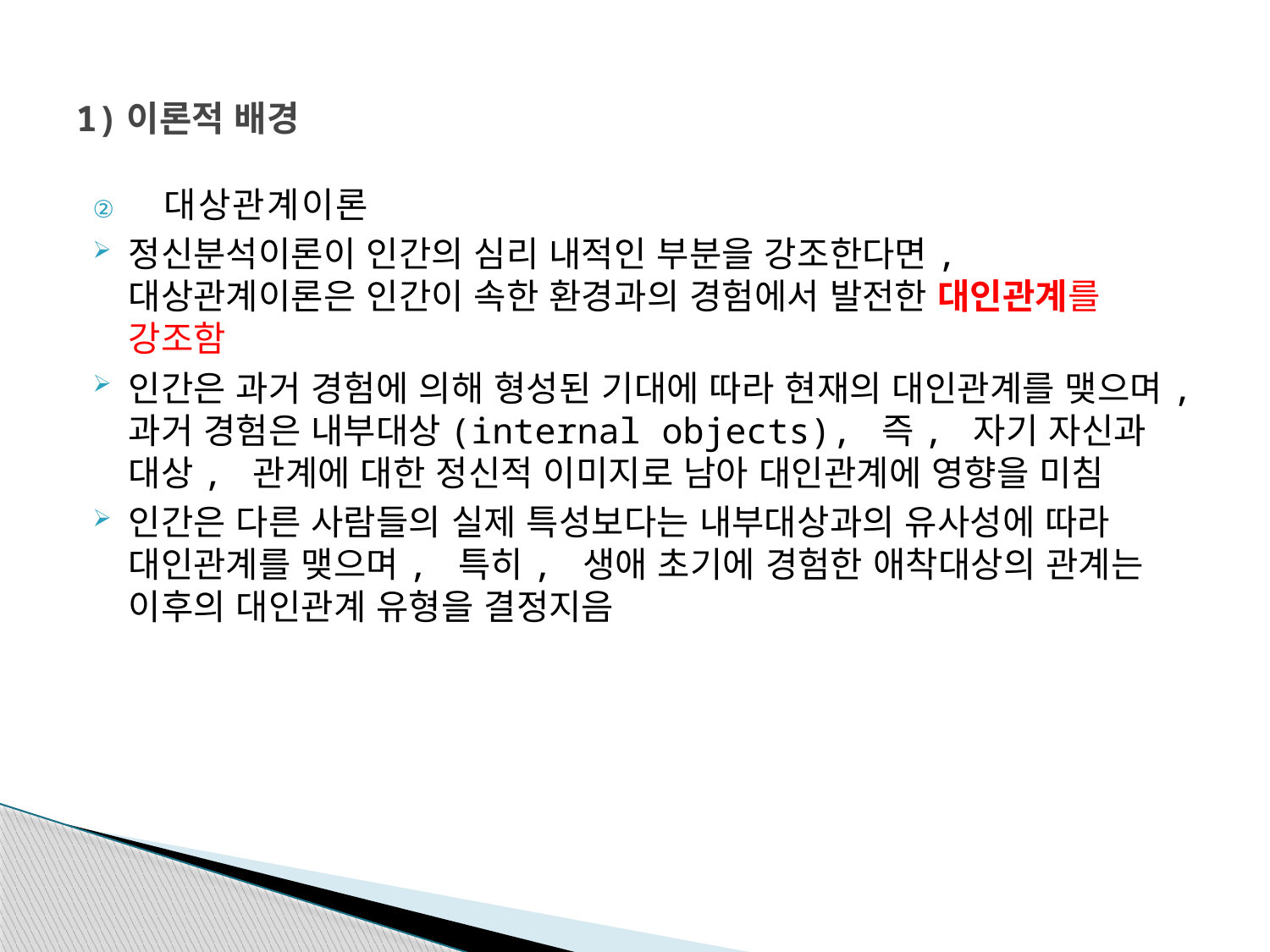

# 1)이론적 배경
대상관계이론
정신분석이론이 인간의 심리 내적인 부분을 강조한다면, 대상관계이론은 인간이 속한 환경과의 경험에서 발전한 대인관계를 강조함
인간은 과거 경험에 의해 형성된 기대에 따라 현재의 대인관계를 맺으며, 과거 경험은 내부대상(internal objects), 즉, 자기 자신과 대상, 관계에 대한 정신적 이미지로 남아 대인관계에 영향을 미침
인간은 다른 사람들의 실제 특성보다는 내부대상과의 유사성에 따라 대인관계를 맺으며, 특히, 생애 초기에 경험한 애착대상의 관계는 이후의 대인관계 유형을 결정지음